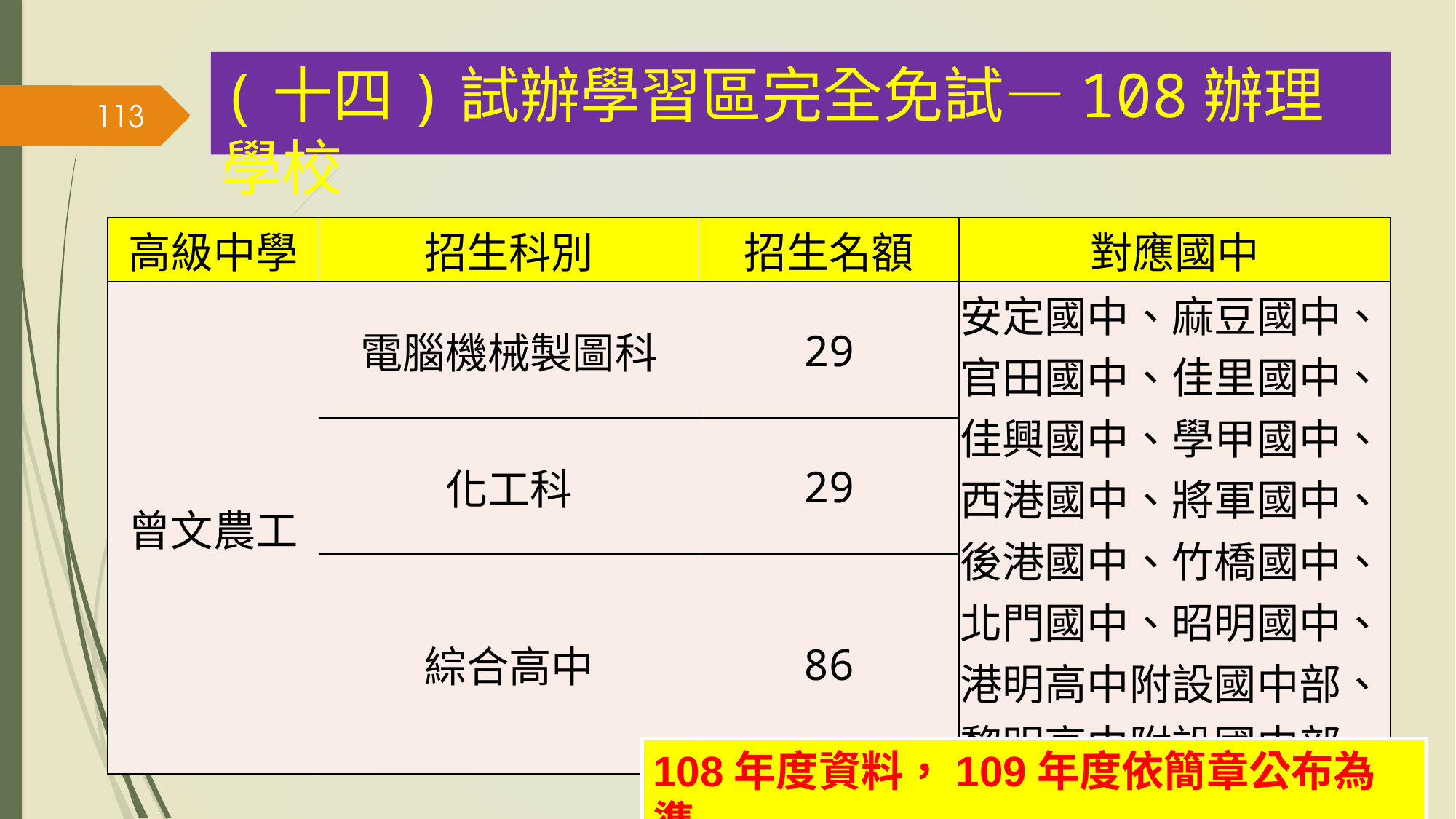

(十四)試辦學習區完全免試—108辦理學校
113
| 高級中學 | 招生科別 | 招生名額 | 對應國中 |
| --- | --- | --- | --- |
| 曾文農工 | 電腦機械製圖科 | 29 | 安定國中、麻豆國中、官田國中、佳里國中、佳興國中、學甲國中、西港國中、將軍國中、後港國中、竹橋國中、北門國中、昭明國中、港明高中附設國中部、黎明高中附設國中部 |
|  | 化工科 | 29 |  |
|  | 綜合高中 | 86 |  |
108年度資料，109年度依簡章公布為準